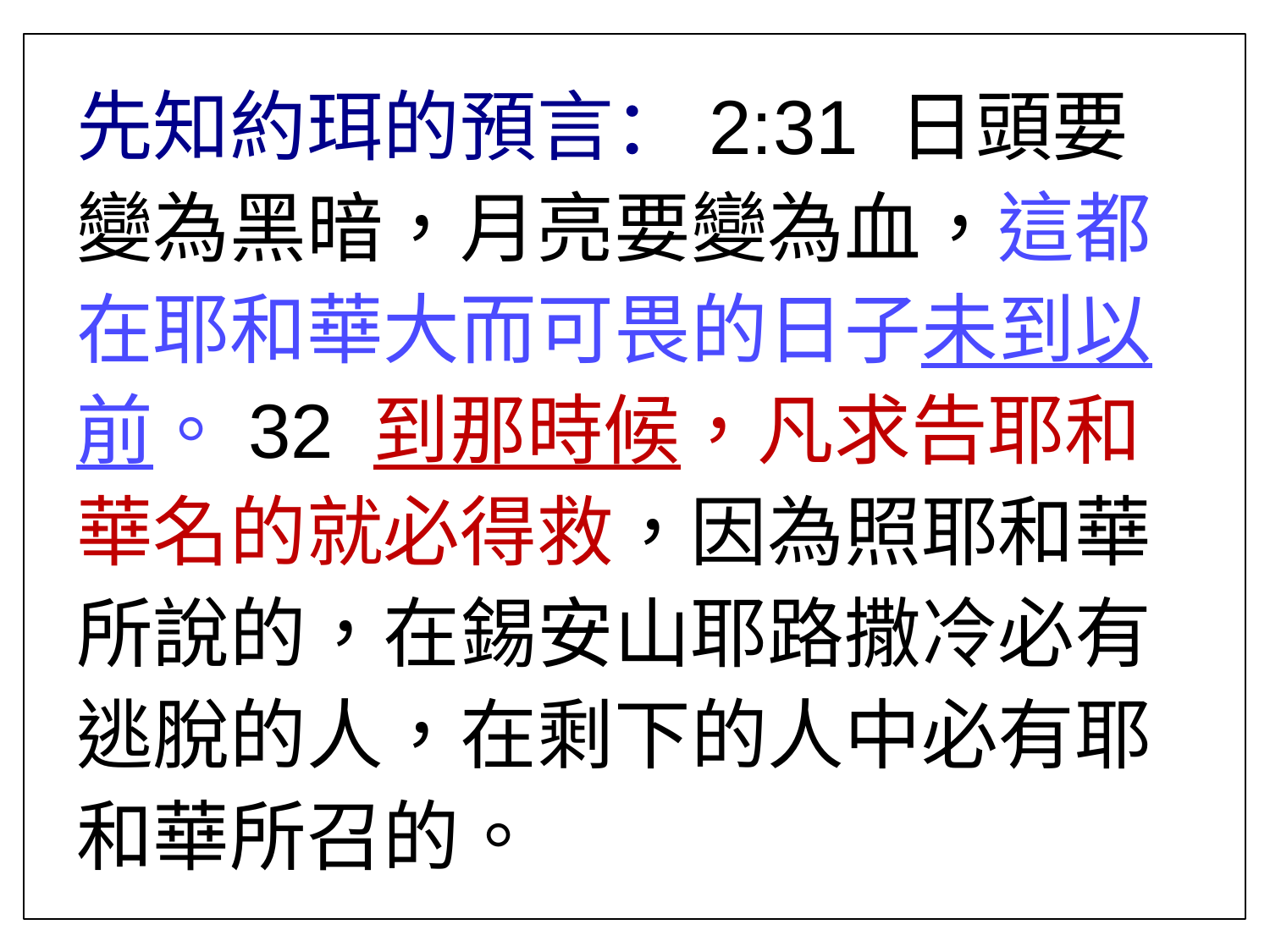

先知約珥的預言：2:31 日頭要變為黑暗，月亮要變為血，這都在耶和華大而可畏的日子未到以前。32 到那時候，凡求告耶和華名的就必得救，因為照耶和華所說的，在錫安山耶路撒冷必有逃脫的人，在剩下的人中必有耶和華所召的。